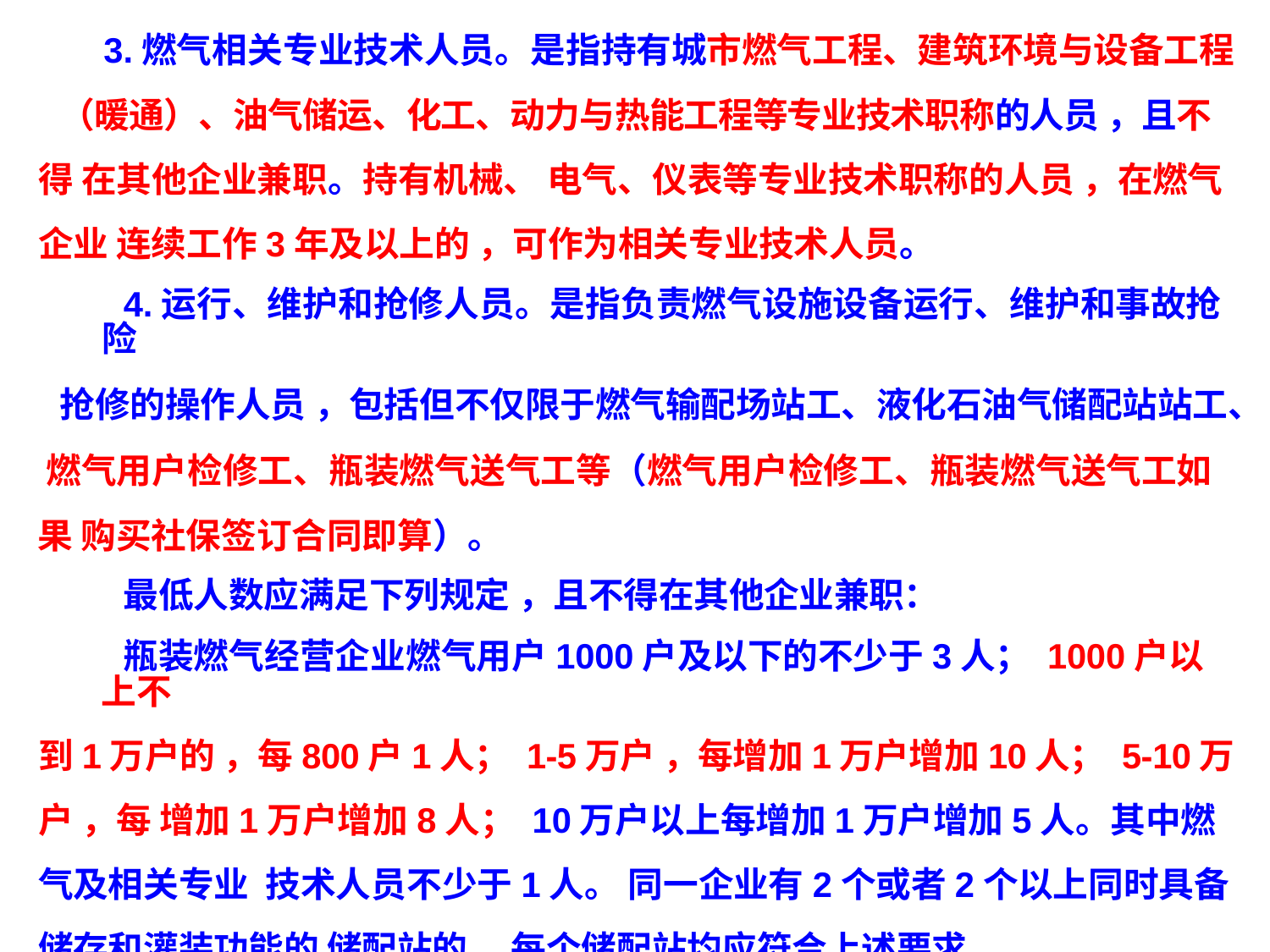

3.燃气相关专业技术人员。是指持有城市燃气工程、建筑环境与设备工程
（暖通）、油气储运、化工、动力与热能工程等专业技术职称的人员 ，且不得 在其他企业兼职。持有机械、 电气、仪表等专业技术职称的人员 ，在燃气企业 连续工作3年及以上的 ，可作为相关专业技术人员。
4.运行、维护和抢修人员。是指负责燃气设施设备运行、维护和事故抢险
抢修的操作人员 ，包括但不仅限于燃气输配场站工、液化石油气储配站站工、 燃气用户检修工、瓶装燃气送气工等（燃气用户检修工、瓶装燃气送气工如果 购买社保签订合同即算）。
最低人数应满足下列规定 ，且不得在其他企业兼职：
瓶装燃气经营企业燃气用户1000户及以下的不少于3人； 1000户以上不
到1万户的 ，每800户1人； 1-5万户 ，每增加1万户增加10人； 5-10万户 ，每 增加1万户增加8人； 10万户以上每增加1万户增加5人。其中燃气及相关专业  技术人员不少于1人。 同一企业有2个或者2个以上同时具备储存和灌装功能的 储配站的 ，每个储配站均应符合上述要求。